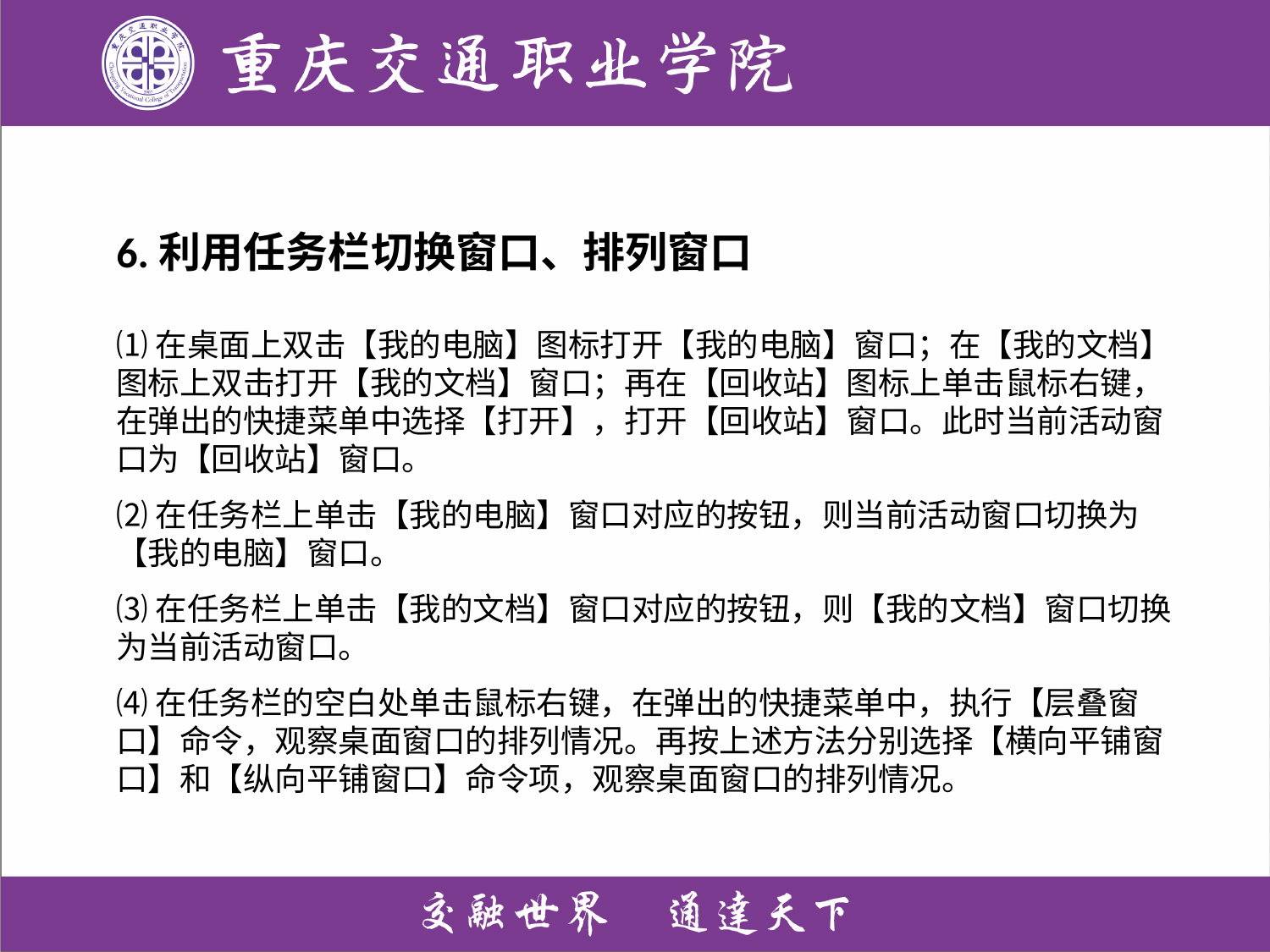

6.利用任务栏切换窗口、排列窗口
⑴在桌面上双击【我的电脑】图标打开【我的电脑】窗口；在【我的文档】图标上双击打开【我的文档】窗口；再在【回收站】图标上单击鼠标右键，在弹出的快捷菜单中选择【打开】，打开【回收站】窗口。此时当前活动窗口为【回收站】窗口。
⑵在任务栏上单击【我的电脑】窗口对应的按钮，则当前活动窗口切换为【我的电脑】窗口。
⑶在任务栏上单击【我的文档】窗口对应的按钮，则【我的文档】窗口切换为当前活动窗口。
⑷在任务栏的空白处单击鼠标右键，在弹出的快捷菜单中，执行【层叠窗口】命令，观察桌面窗口的排列情况。再按上述方法分别选择【横向平铺窗口】和【纵向平铺窗口】命令项，观察桌面窗口的排列情况。